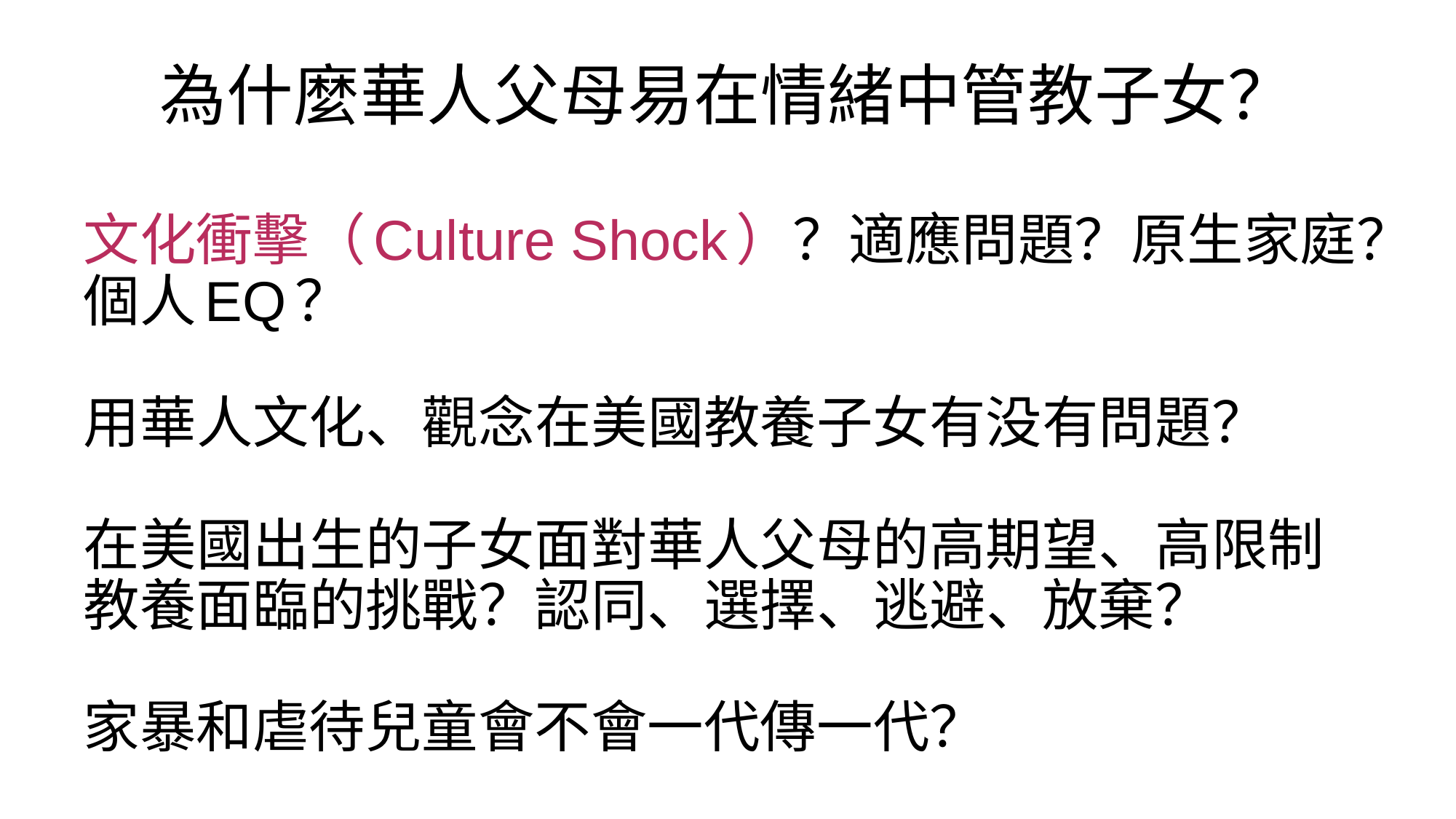

# 為什麼華人父母易在情緒中管教子女？
文化衝擊（Culture Shock）？適應問題？原生家庭？個人EQ？

用華人文化、觀念在美國教養子女有没有問題？

在美國出生的子女面對華人父母的高期望、高限制教養面臨的挑戰？認同、選擇、逃避、放棄？

家暴和虐待兒童會不會一代傳一代？